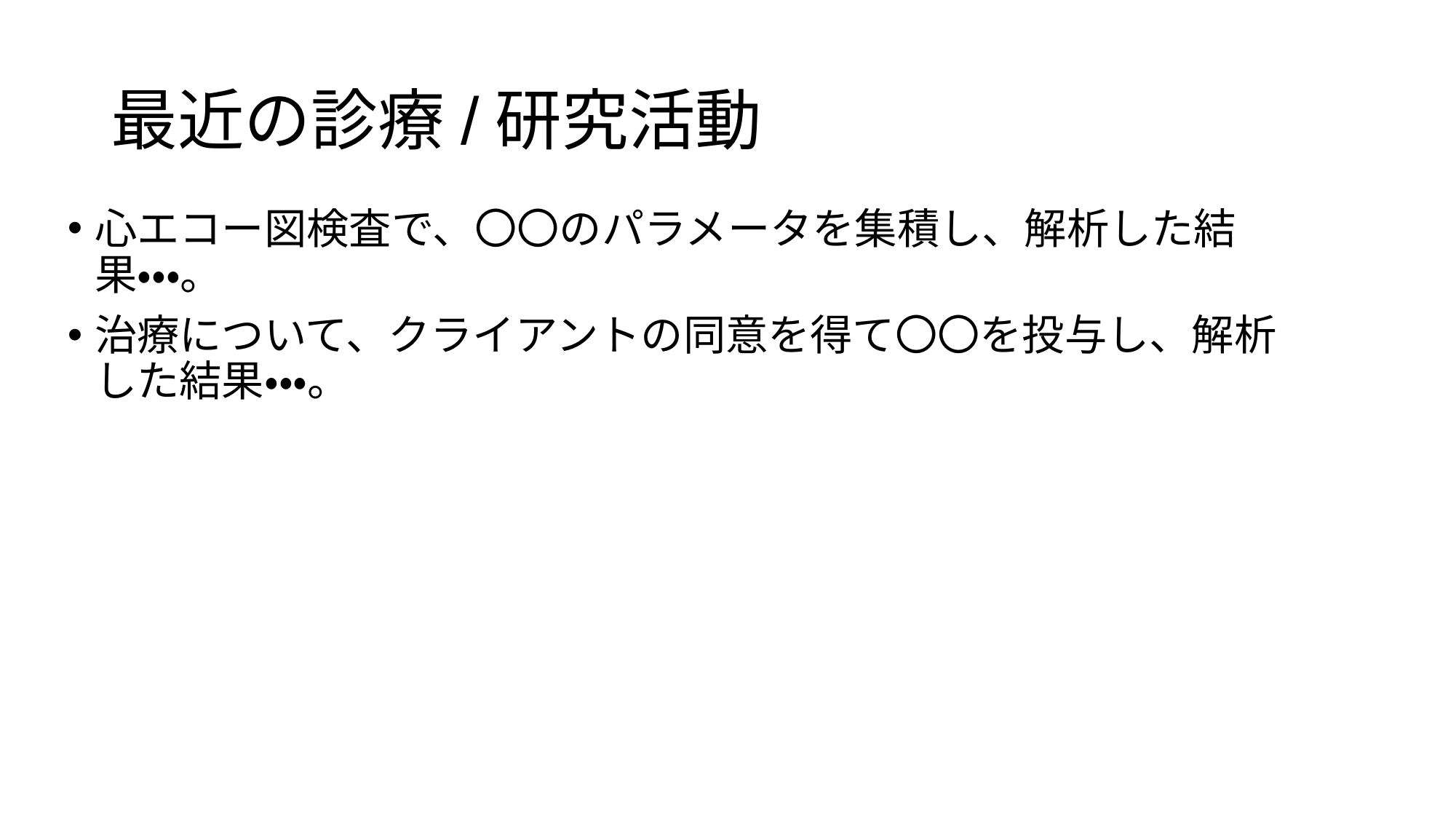

# 最近の診療/研究活動
心エコー図検査で、〇〇のパラメータを集積し、解析した結果・・・。
治療について、クライアントの同意を得て〇〇を投与し、解析した結果・・・。